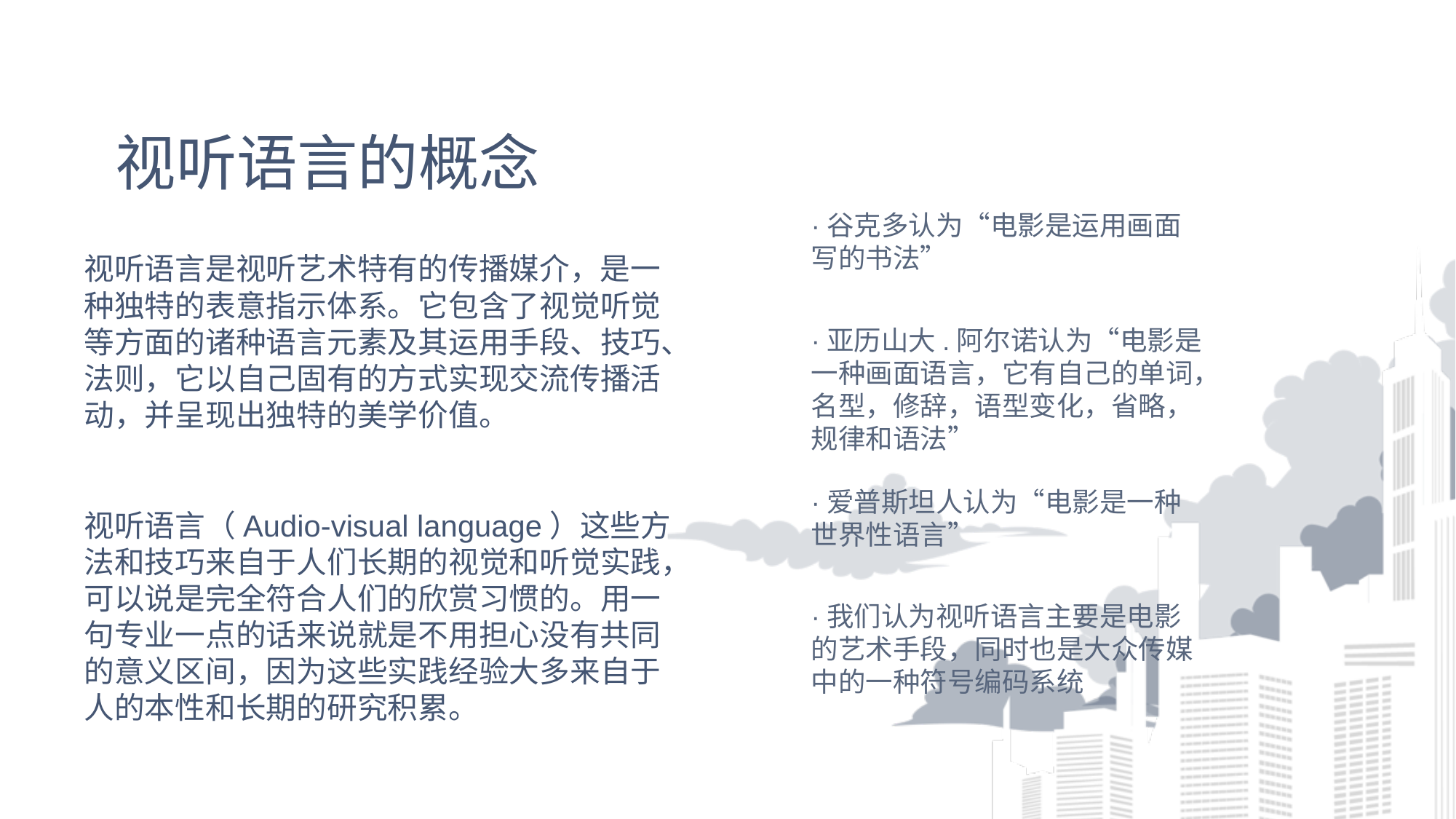

# 视听语言的概念
·谷克多认为“电影是运用画面写的书法”
视听语言是视听艺术特有的传播媒介，是一种独特的表意指示体系。它包含了视觉听觉等方面的诸种语言元素及其运用手段、技巧、法则，它以自己固有的方式实现交流传播活动，并呈现出独特的美学价值。
·亚历山大.阿尔诺认为“电影是一种画面语言，它有自己的单词，名型，修辞，语型变化，省略，规律和语法”
·爱普斯坦人认为“电影是一种世界性语言”
视听语言（Audio-visual language）这些方法和技巧来自于人们长期的视觉和听觉实践，可以说是完全符合人们的欣赏习惯的。用一句专业一点的话来说就是不用担心没有共同的意义区间，因为这些实践经验大多来自于人的本性和长期的研究积累。
·我们认为视听语言主要是电影的艺术手段，同时也是大众传媒中的一种符号编码系统